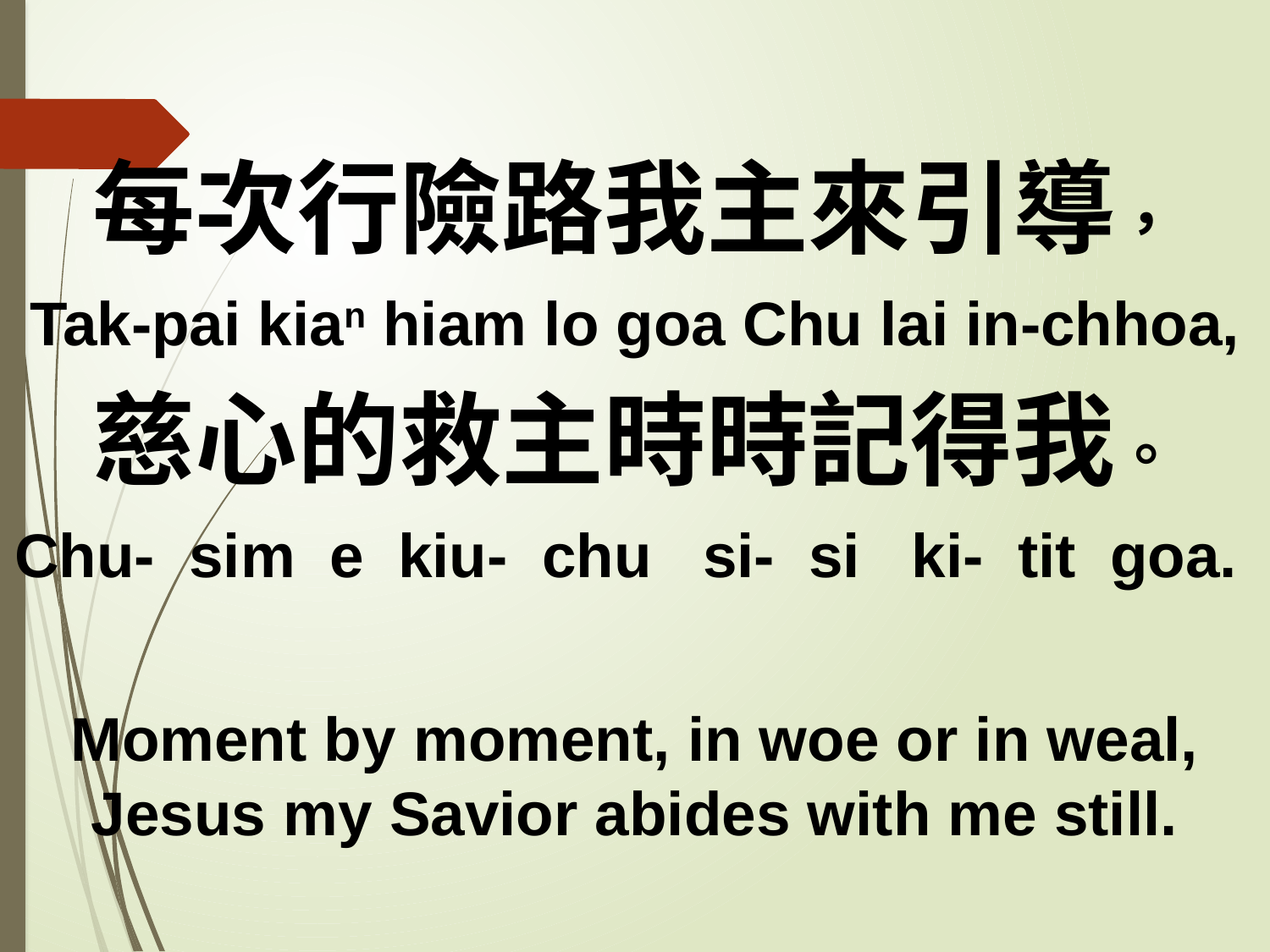

每次行險路我主來引導，
Tak-pai kian hiam lo goa Chu lai in-chhoa,
慈心的救主時時記得我。
Chu-  sim  e  kiu-  chu   si-  si   ki-  tit  goa.

Moment by moment, in woe or in weal,
Jesus my Savior abides with me still.